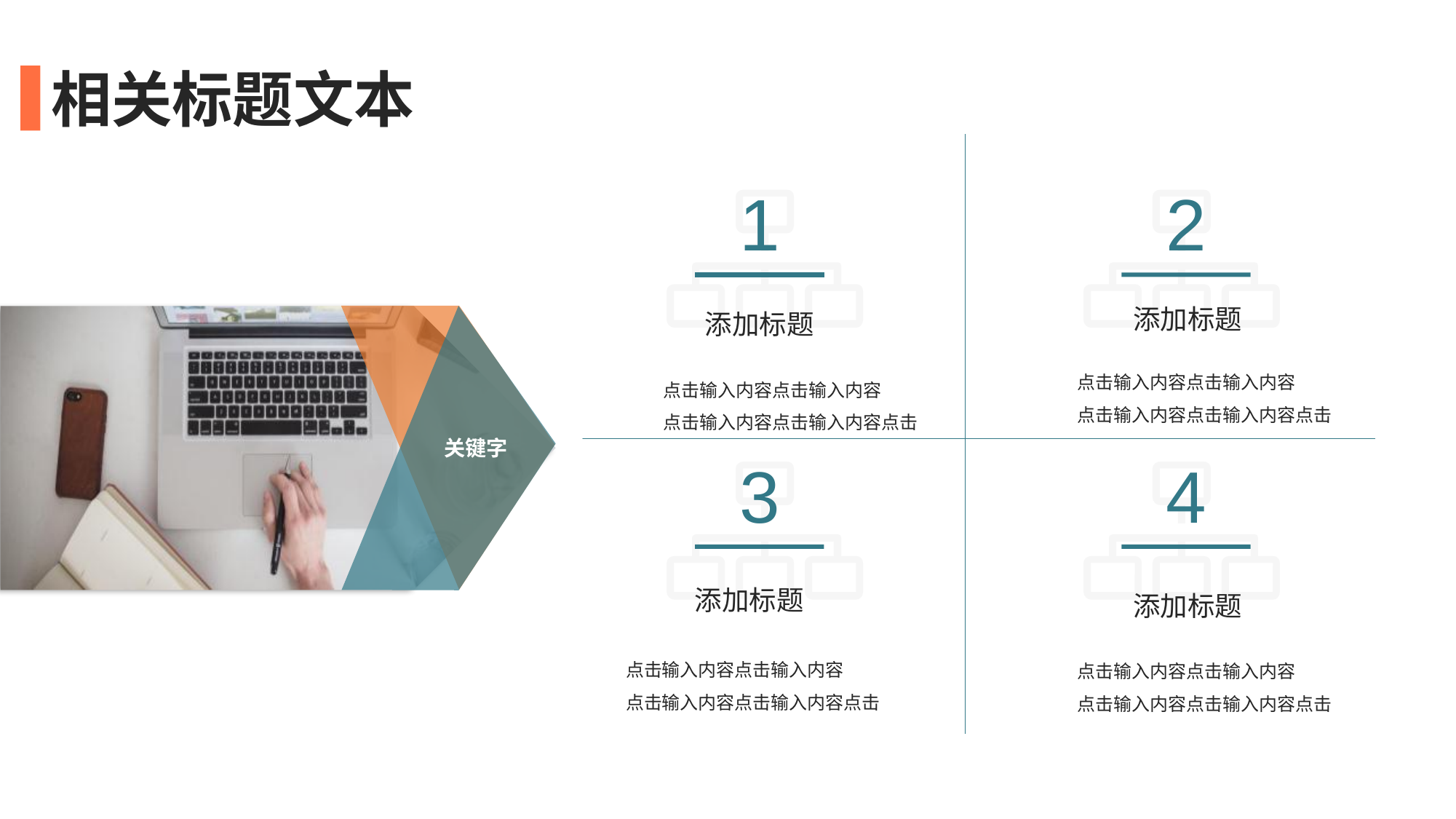

相关标题文本

1
2

添加标题
添加标题

关键字

点击输入内容点击输入内容
点击输入内容点击输入内容点击
点击输入内容点击输入内容
点击输入内容点击输入内容点击
3
4

添加标题
添加标题
点击输入内容点击输入内容
点击输入内容点击输入内容点击
点击输入内容点击输入内容
点击输入内容点击输入内容点击